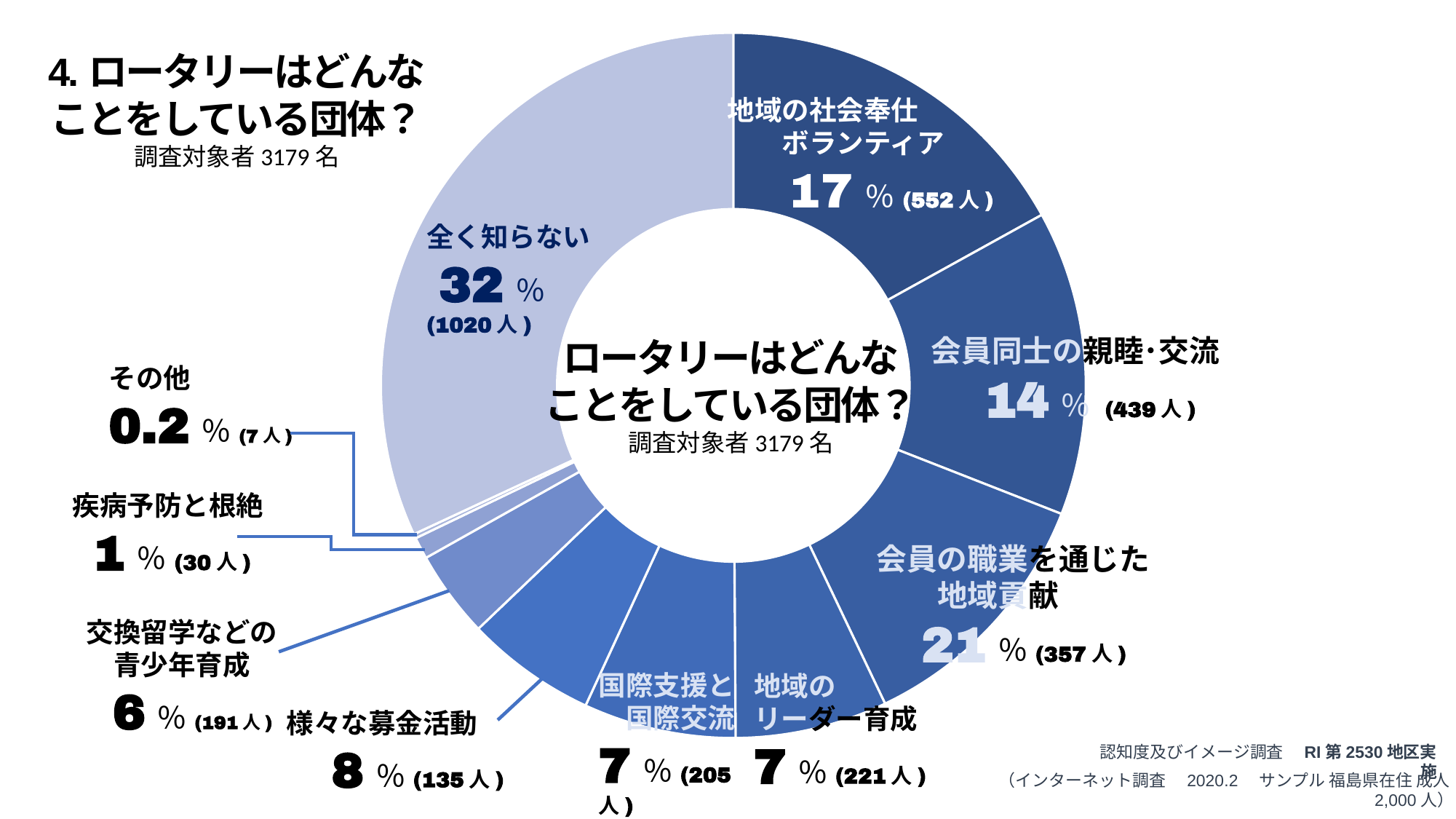

### Chart

| Category | 売上高 |
|---|---|
| 第 1 四半期 | 17.0 |
| 第 2 四半期 | 14.0 |
| 第 3 四半期 | 12.0 |
| 第 4 四半期 | 7.0 |
4.ロータリーはどんな
ことをしている団体？
調査対象者3179名
地域の社会奉仕
　　ボランティア
　　17％(552人)
全く知らない
 32％
(1020人)
会員同士の親睦･交流
　 14％ (439人)
ロータリーはどんな
ことをしている団体？
調査対象者3179名
その他
0.2％(7人)
疾病予防と根絶
  1％(30人)
会員の職業を通じた
　　地域貢献
　21％(357人)
交換留学などの
　青少年育成
  6％(191人)
国際支援と
　国際交流
7％(205人)
地域の
リーダー育成
7％(221人)
様々な募金活動
　8％(135人)
認知度及びイメージ調査　RI第2530地区実施
（インターネット調査　2020.2　サンプル 福島県在住 成人2,000人）